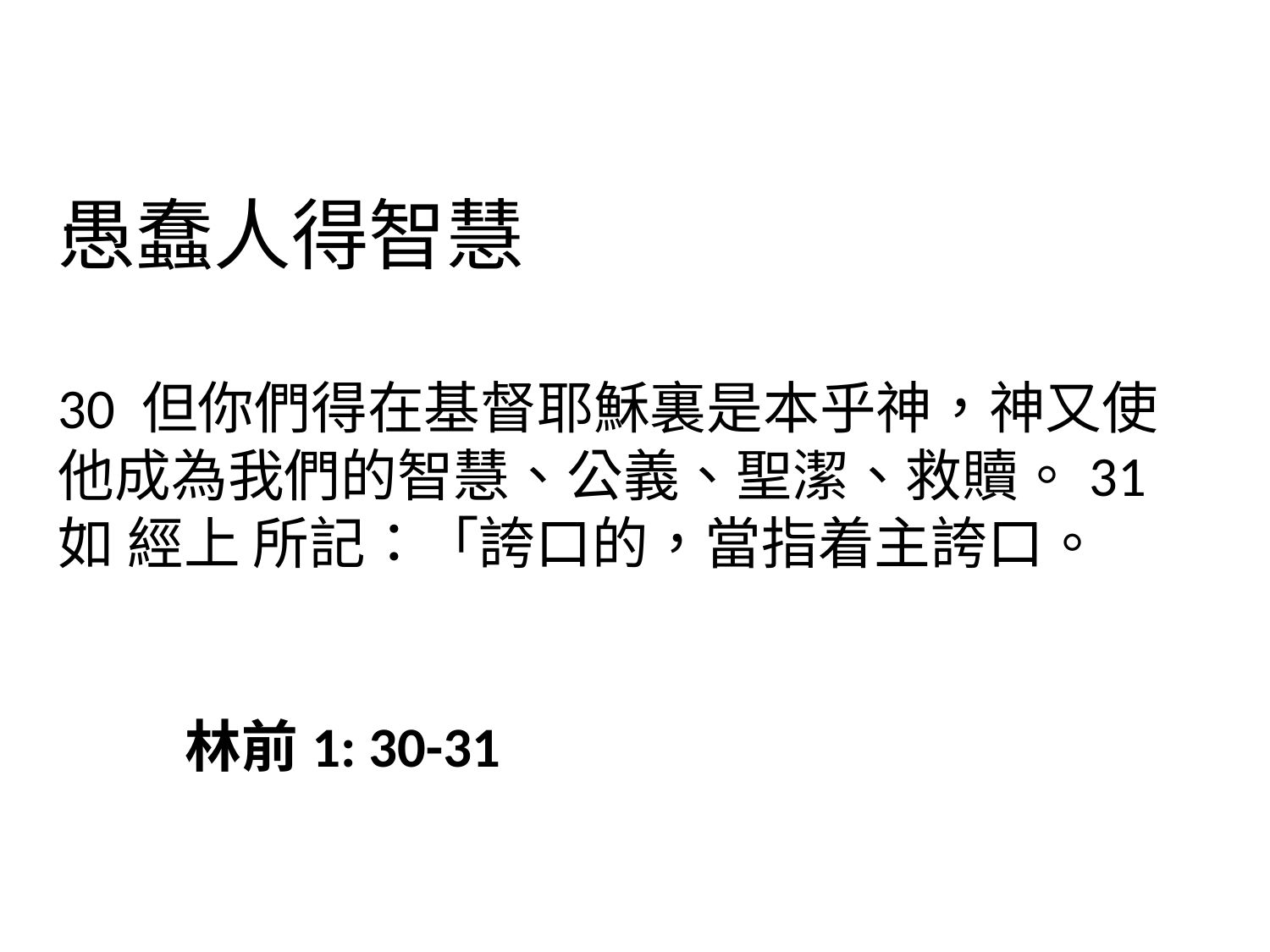

愚蠢人得智慧

30 但你們得在基督耶穌裏是本乎神，神又使他成為我們的智慧、公義、聖潔、救贖。31 如 經上 所記：「誇口的，當指着主誇口。

										林前1: 30-31